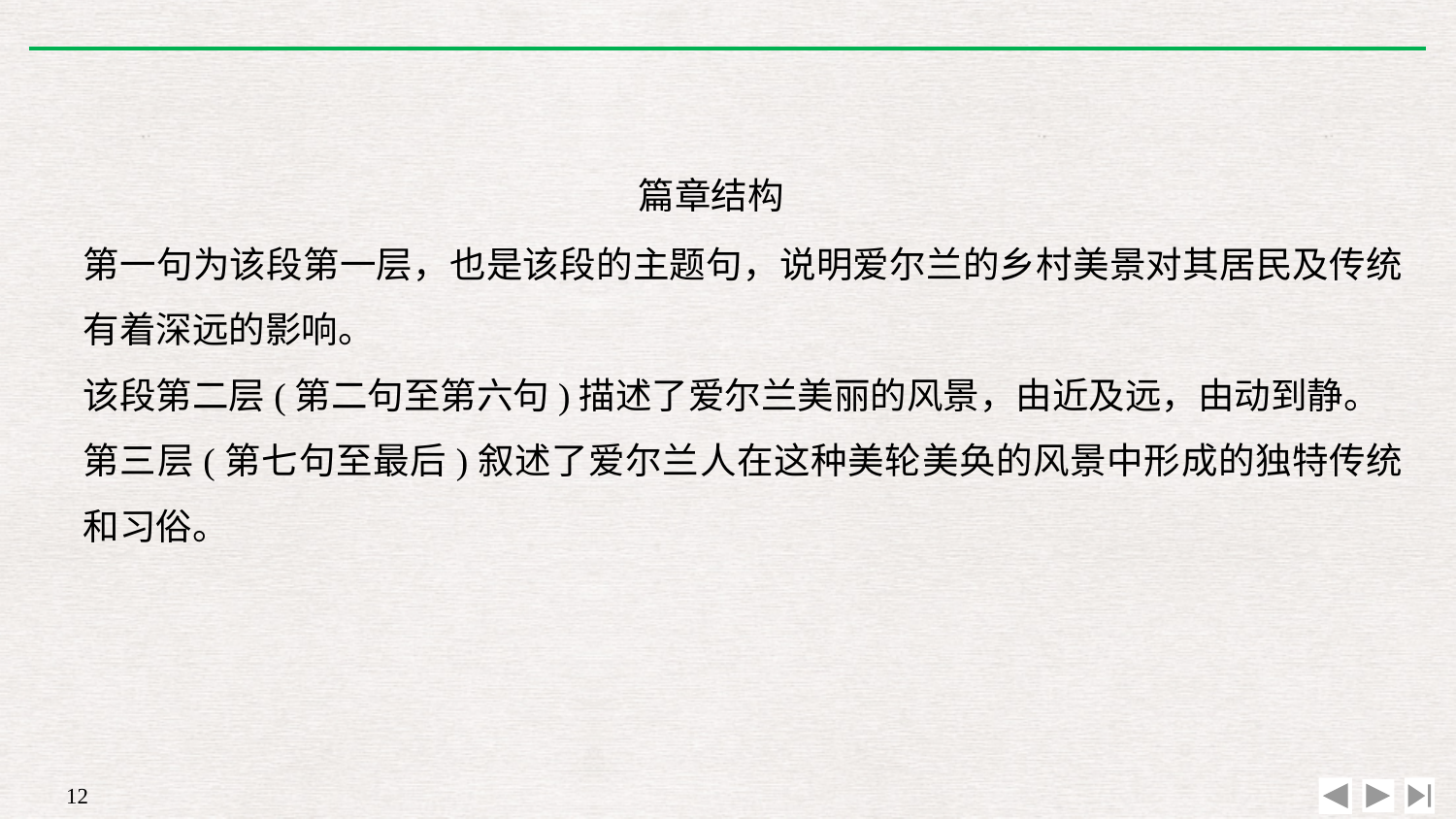

篇章结构
第一句为该段第一层，也是该段的主题句，说明爱尔兰的乡村美景对其居民及传统有着深远的影响。
该段第二层(第二句至第六句)描述了爱尔兰美丽的风景，由近及远，由动到静。
第三层(第七句至最后)叙述了爱尔兰人在这种美轮美奂的风景中形成的独特传统和习俗。